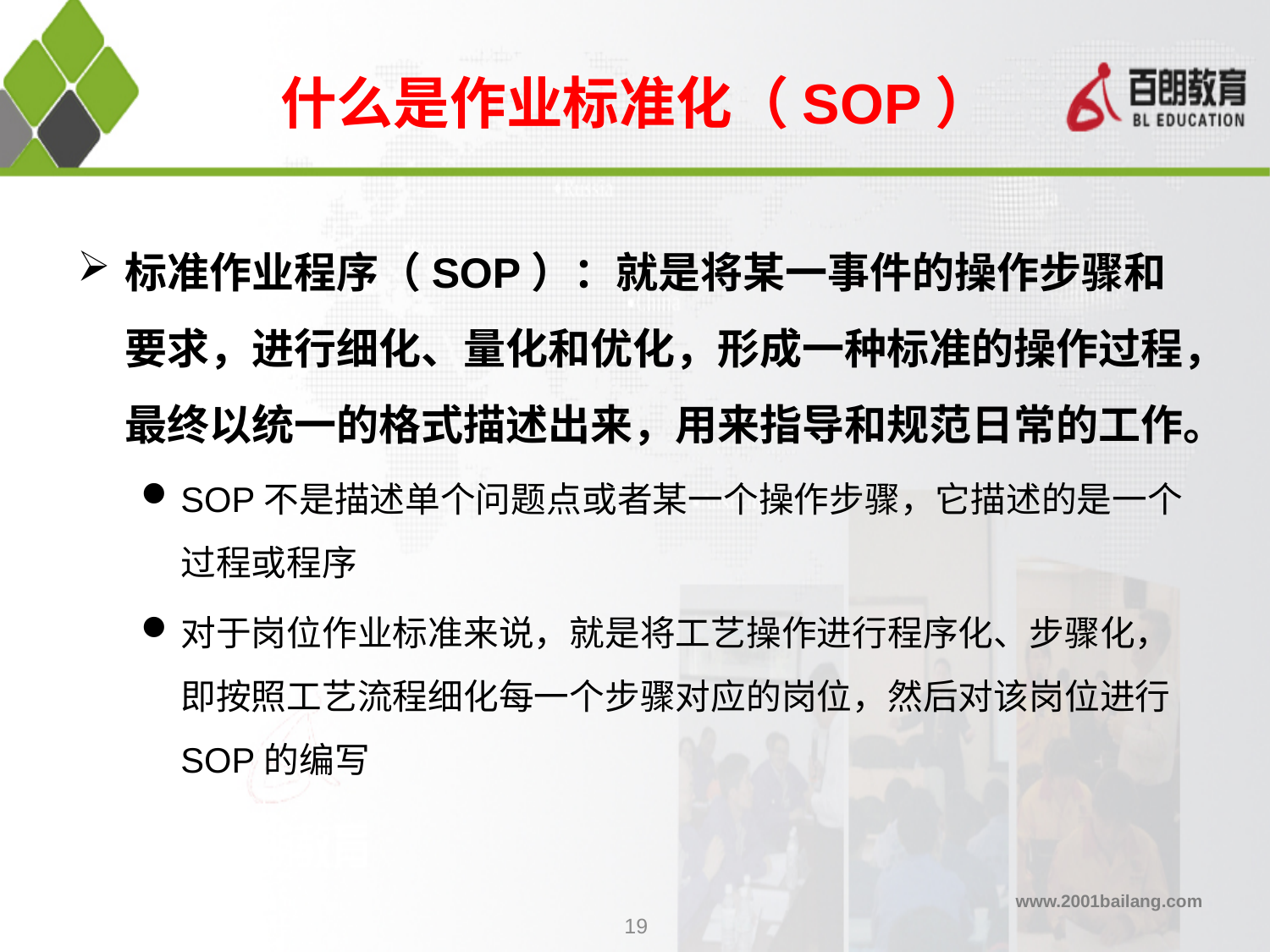

# 什么是作业标准化（SOP）
标准作业程序（SOP）：就是将某一事件的操作步骤和要求，进行细化、量化和优化，形成一种标准的操作过程，最终以统一的格式描述出来，用来指导和规范日常的工作。
SOP不是描述单个问题点或者某一个操作步骤，它描述的是一个过程或程序
对于岗位作业标准来说，就是将工艺操作进行程序化、步骤化，即按照工艺流程细化每一个步骤对应的岗位，然后对该岗位进行SOP的编写
19